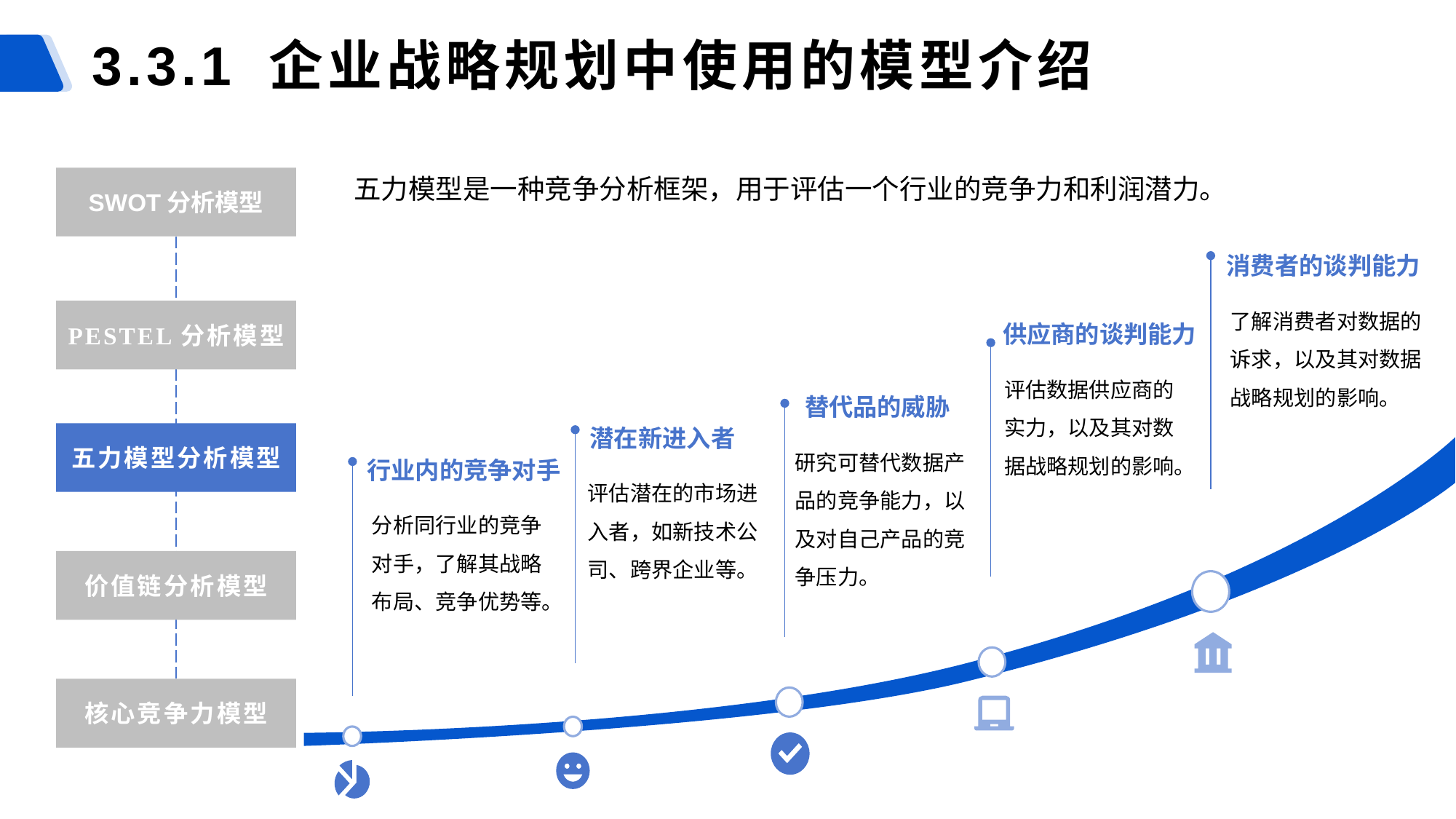

3.3.1 企业战略规划中使用的模型介绍
五力模型是一种竞争分析框架，用于评估一个行业的竞争力和利润潜力。
SWOT分析模型
消费者的谈判能力
了解消费者对数据的诉求，以及其对数据战略规划的影响。
PESTEL分析模型
供应商的谈判能力
评估数据供应商的实力，以及其对数据战略规划的影响。
替代品的威胁
潜在新进入者
五力模型分析模型
研究可替代数据产品的竞争能力，以及对自己产品的竞争压力。

行业内的竞争对手
评估潜在的市场进入者，如新技术公司、跨界企业等。
分析同行业的竞争对手，了解其战略布局、竞争优势等。
价值链分析模型

核心竞争力模型